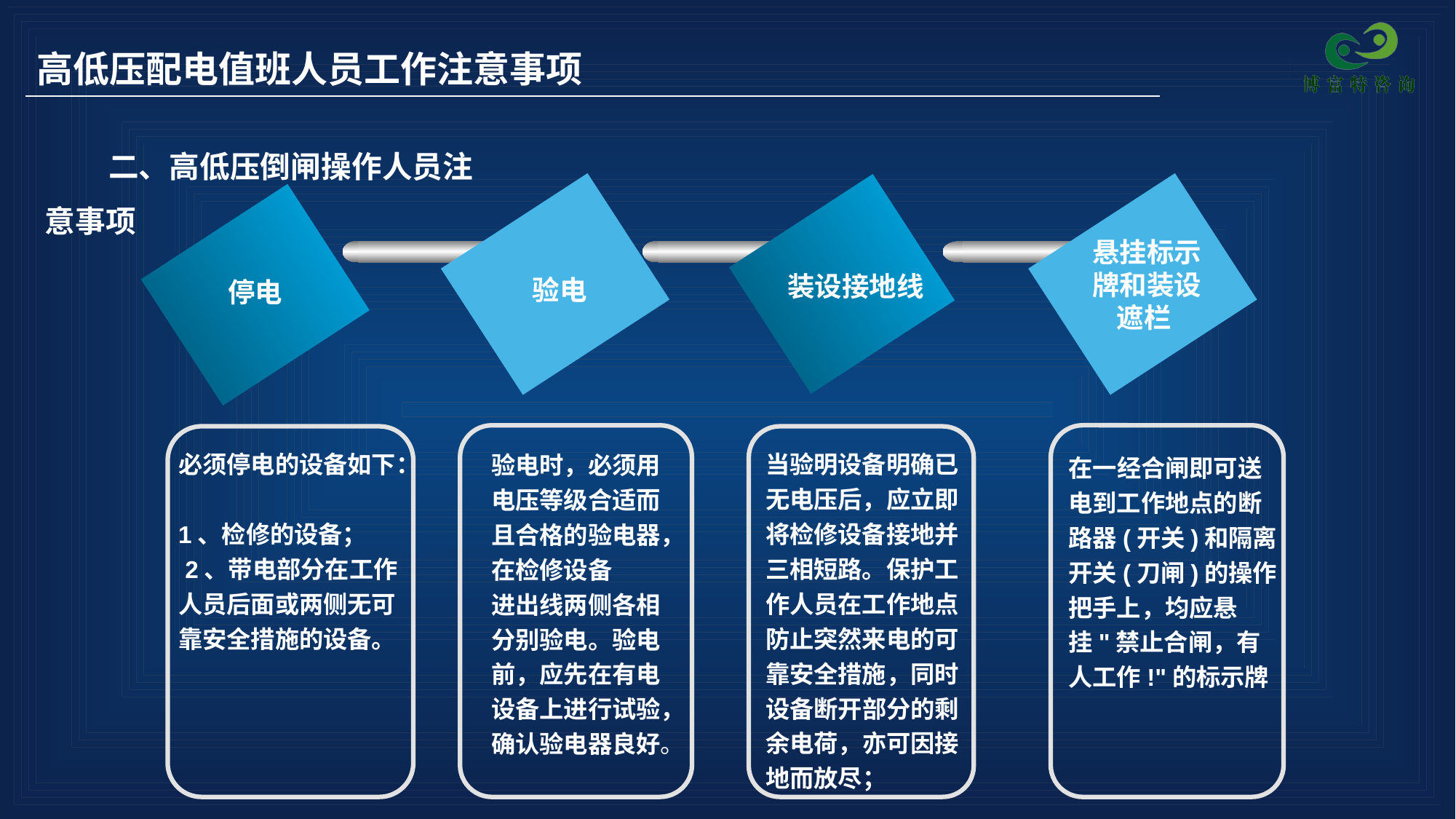

高低压配电值班人员工作注意事项
二、高低压倒闸操作人员注意事项

悬挂标示
牌和装设
遮栏

装设接地线
验电
停电

必须停电的设备如下：
1、检修的设备；
 2、带电部分在工作人员后面或两侧无可靠安全措施的设备。

当验明设备明确已无电压后，应立即将检修设备接地并三相短路。保护工作人员在工作地点防止突然来电的可靠安全措施，同时设备断开部分的剩余电荷，亦可因接地而放尽；
验电时，必须用电压等级合适而且合格的验电器，在检修设备
进出线两侧各相分别验电。验电前，应先在有电设备上进行试验，确认验电器良好。
在一经合闸即可送电到工作地点的断路器(开关)和隔离开关(刀闸)的操作把手上，均应悬挂"禁止合闸，有人工作!"的标示牌